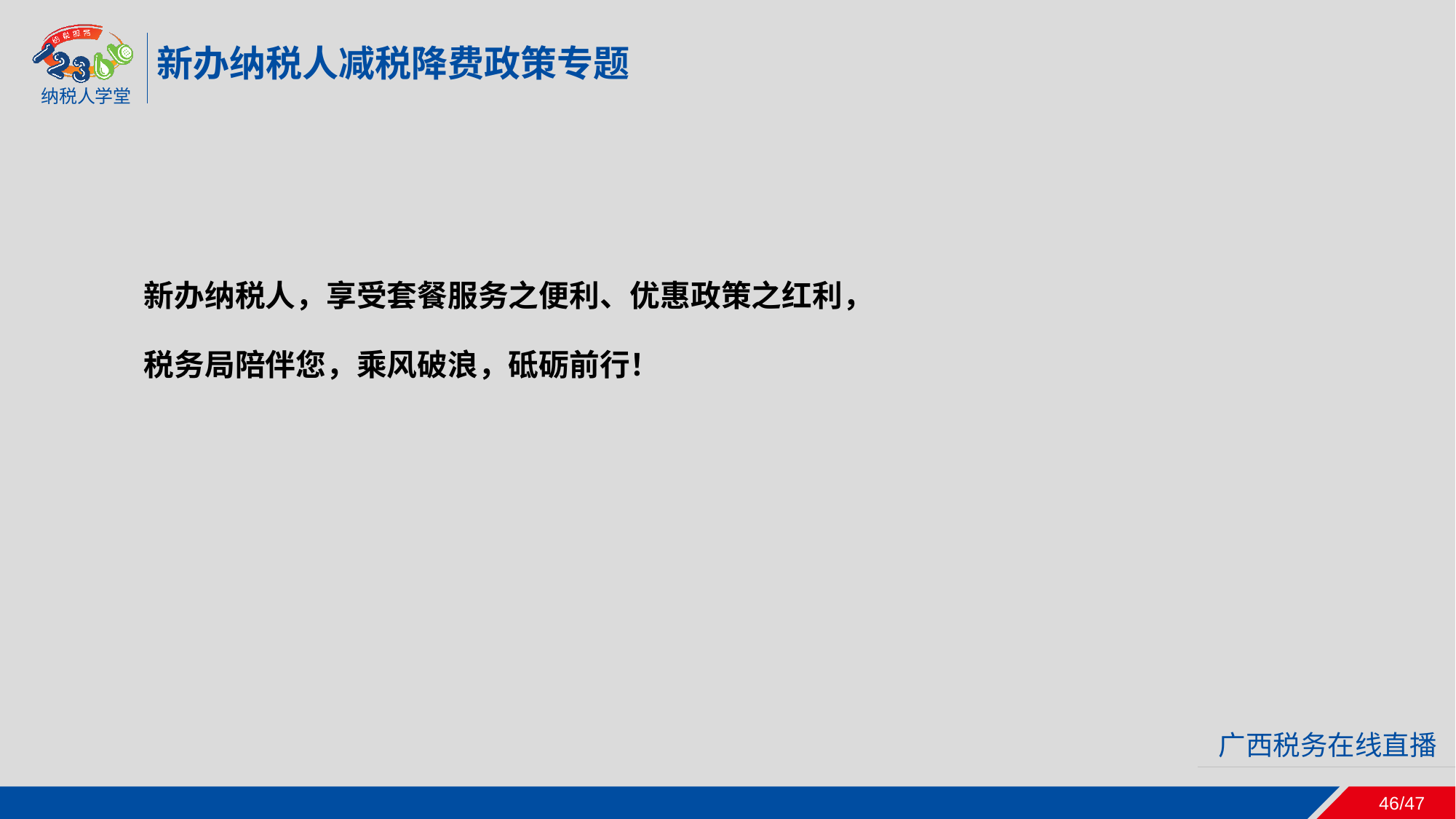

新办纳税人减税降费政策专题
    新办纳税人，享受套餐服务之便利、优惠政策之红利，
    税务局陪伴您，乘风破浪，砥砺前行！